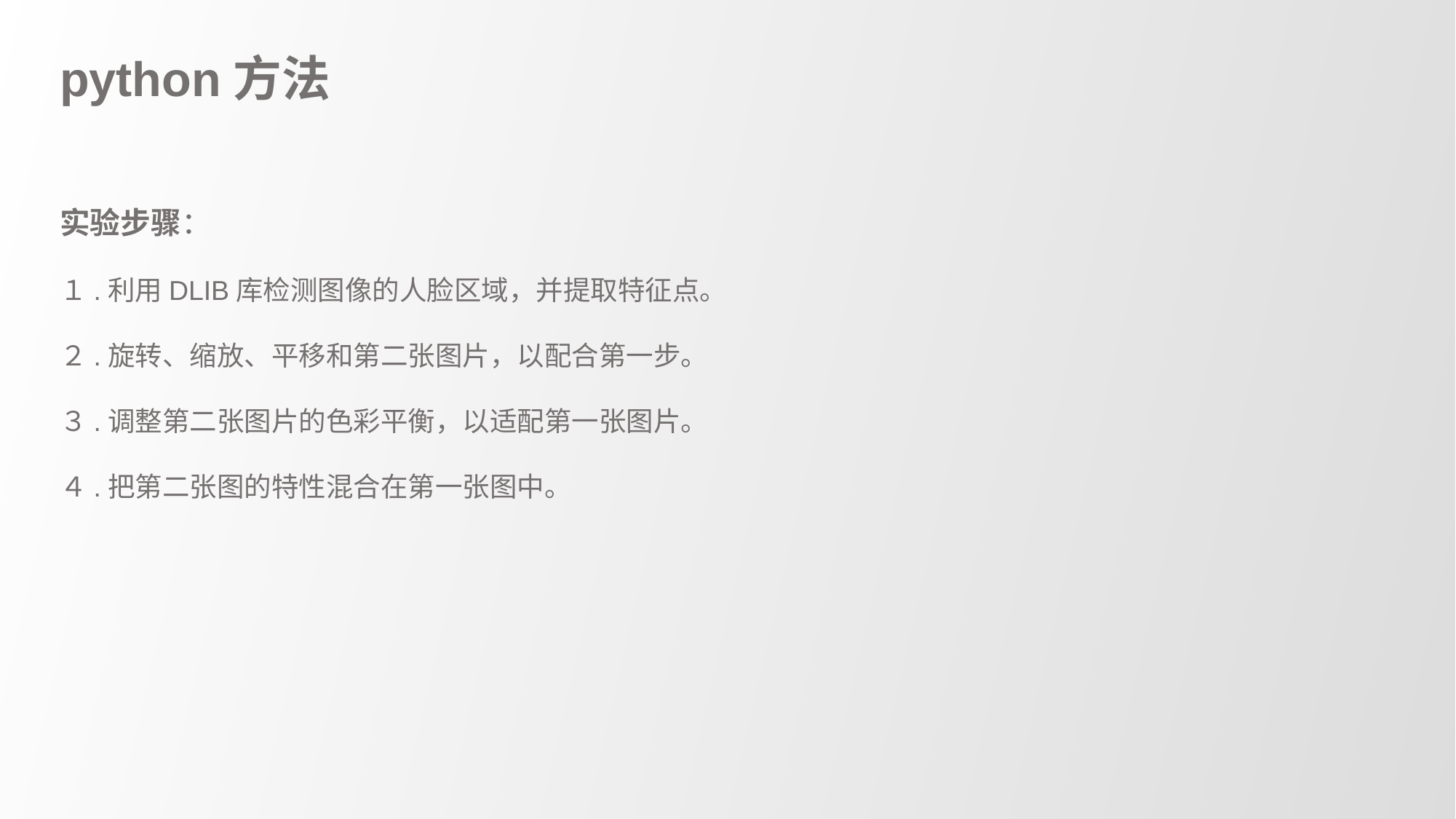

python方法
实验步骤：
１.利用DLIB库检测图像的人脸区域，并提取特征点。
２.旋转、缩放、平移和第二张图片，以配合第一步。
３.调整第二张图片的色彩平衡，以适配第一张图片。
４.把第二张图的特性混合在第一张图中。